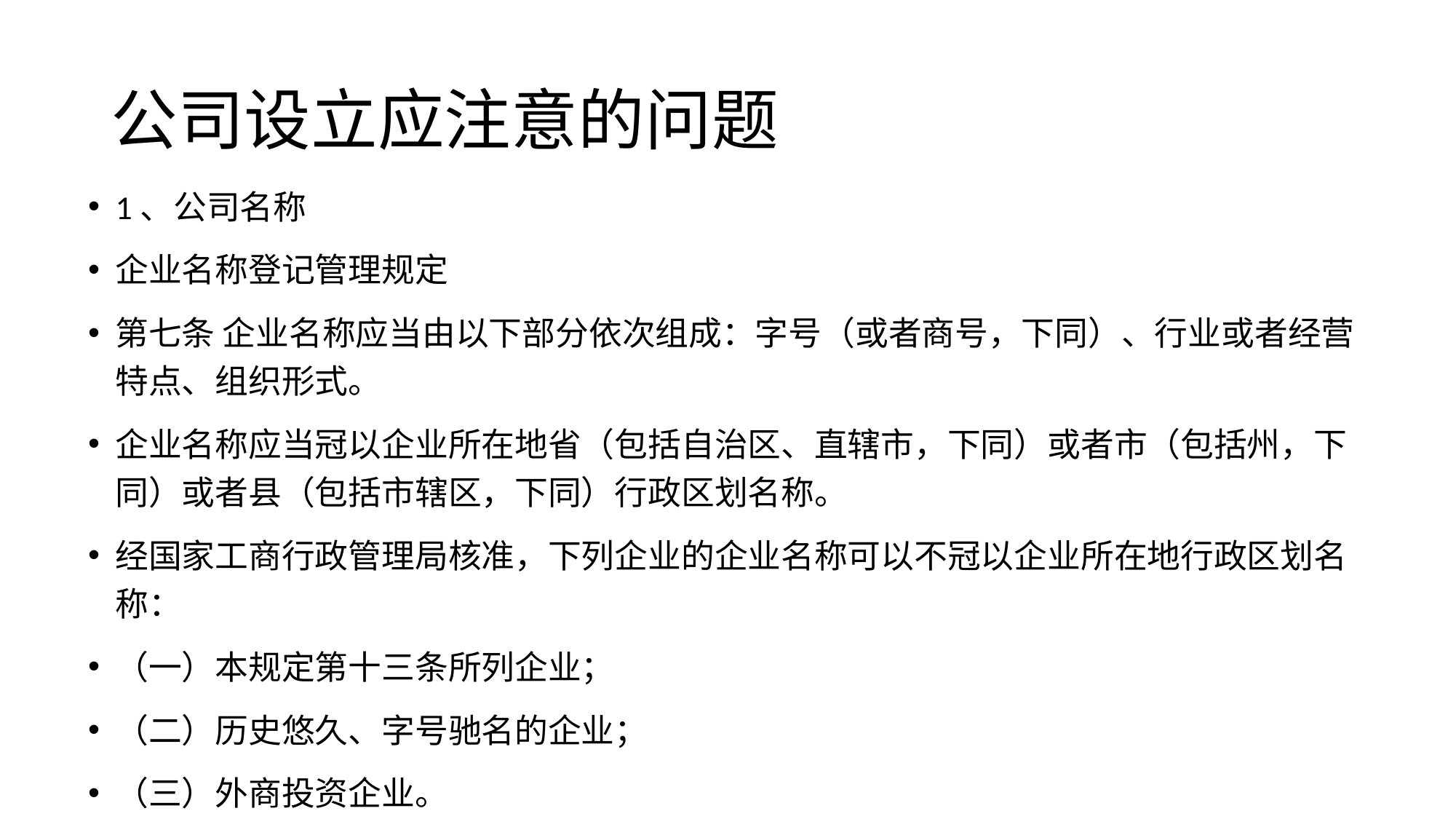

# 公司设立应注意的问题
1、公司名称
企业名称登记管理规定
第七条 企业名称应当由以下部分依次组成：字号（或者商号，下同）、行业或者经营特点、组织形式。
企业名称应当冠以企业所在地省（包括自治区、直辖市，下同）或者市（包括州，下同）或者县（包括市辖区，下同）行政区划名称。
经国家工商行政管理局核准，下列企业的企业名称可以不冠以企业所在地行政区划名称：
（一）本规定第十三条所列企业；
（二）历史悠久、字号驰名的企业；
（三）外商投资企业。